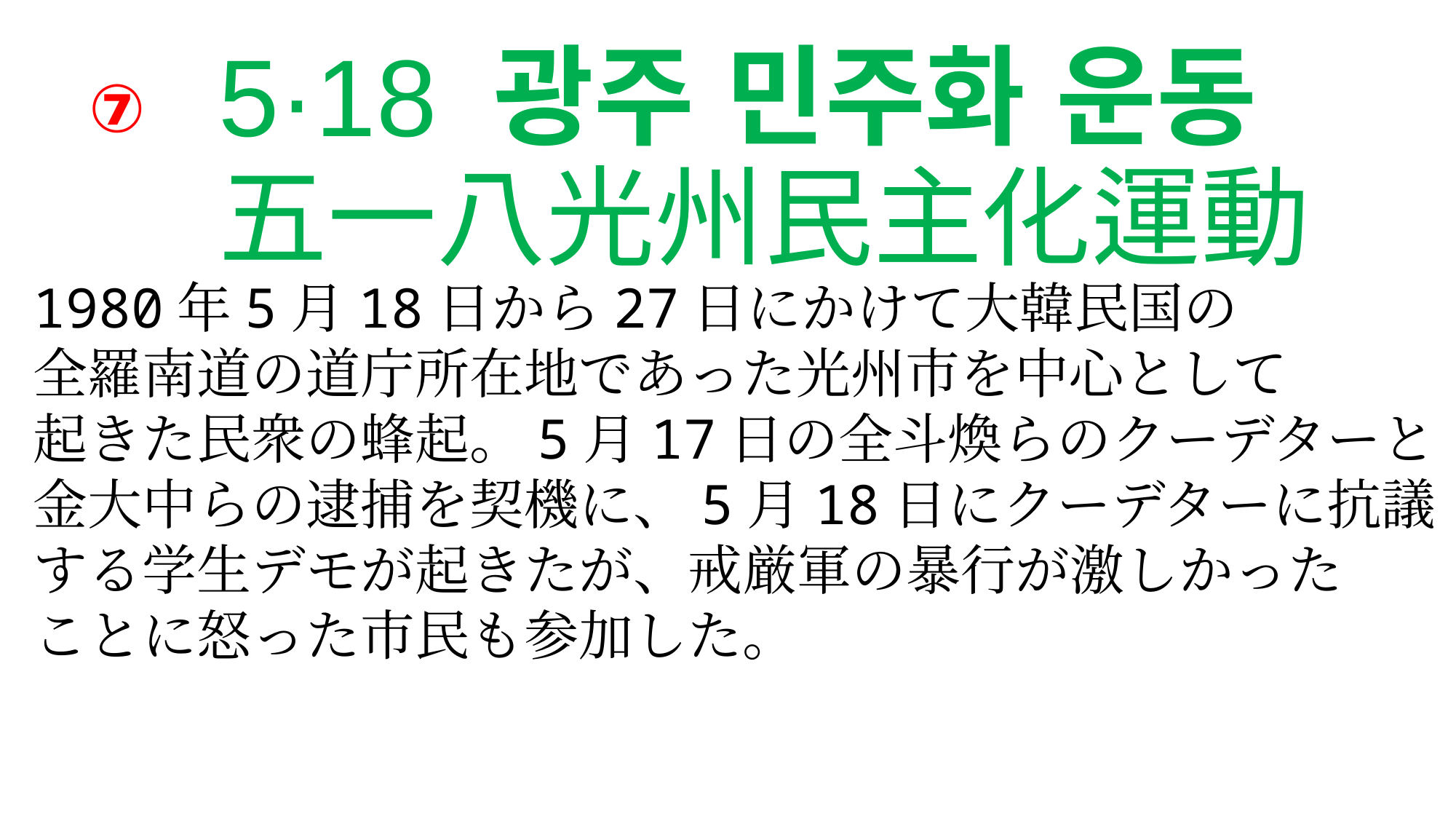

⑦
5·18 광주 민주화 운동
五一八光州民主化運動
1980年5月18日から27日にかけて大韓民国の
全羅南道の道庁所在地であった光州市を中心として
起きた民衆の蜂起。5月17日の全斗煥らのクーデターと
金大中らの逮捕を契機に、5月18日にクーデターに抗議
する学生デモが起きたが、戒厳軍の暴行が激しかった
ことに怒った市民も参加した。